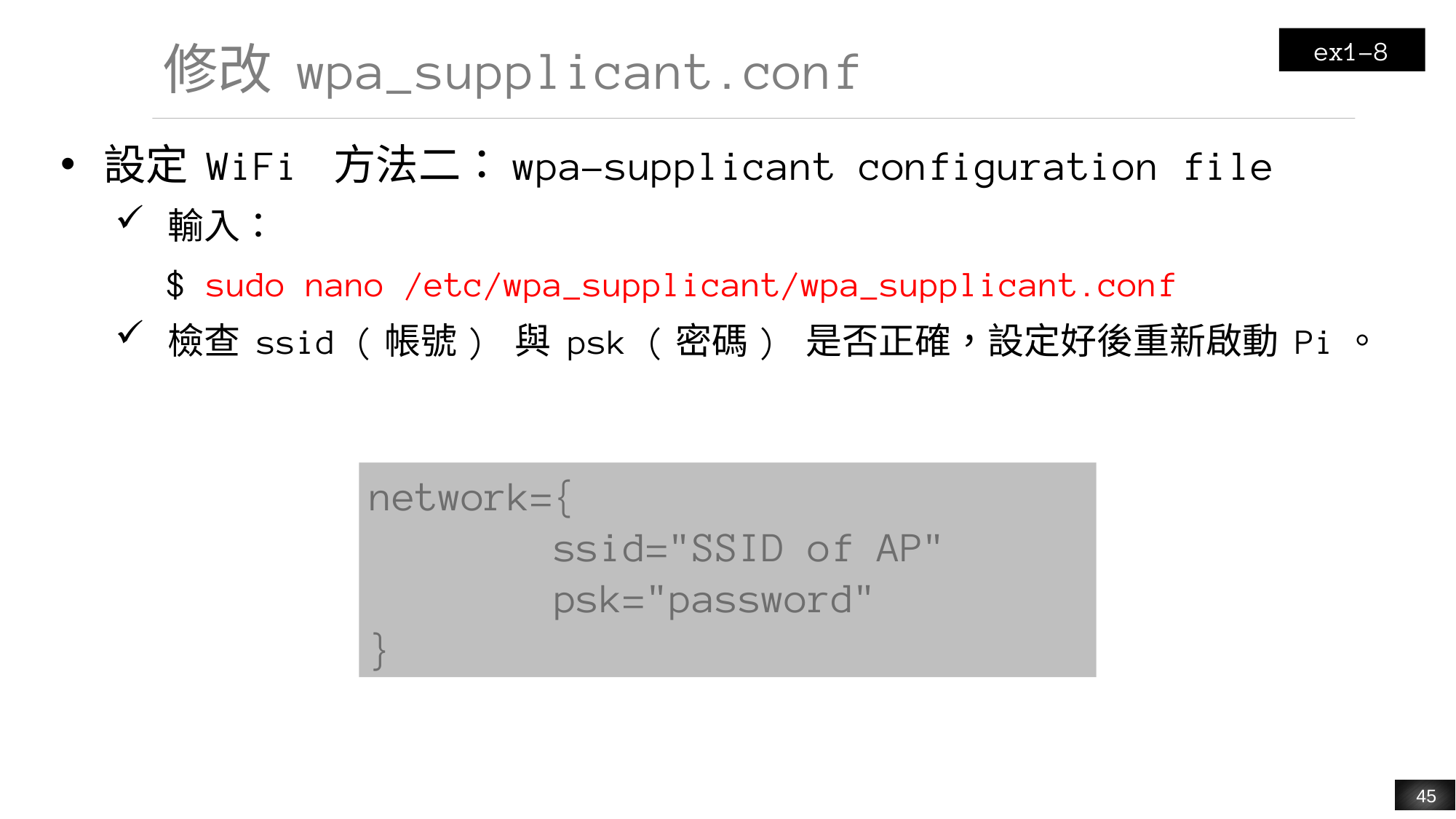

ex1-8
# 修改 wpa_supplicant.conf
設定 WiFi 方法二：wpa-supplicant configuration file
輸入：
$ sudo nano /etc/wpa_supplicant/wpa_supplicant.conf
檢查 ssid (帳號) 與 psk (密碼) 是否正確，設定好後重新啟動 Pi。

network={
        ssid="SSID of AP"
        psk="password"
}